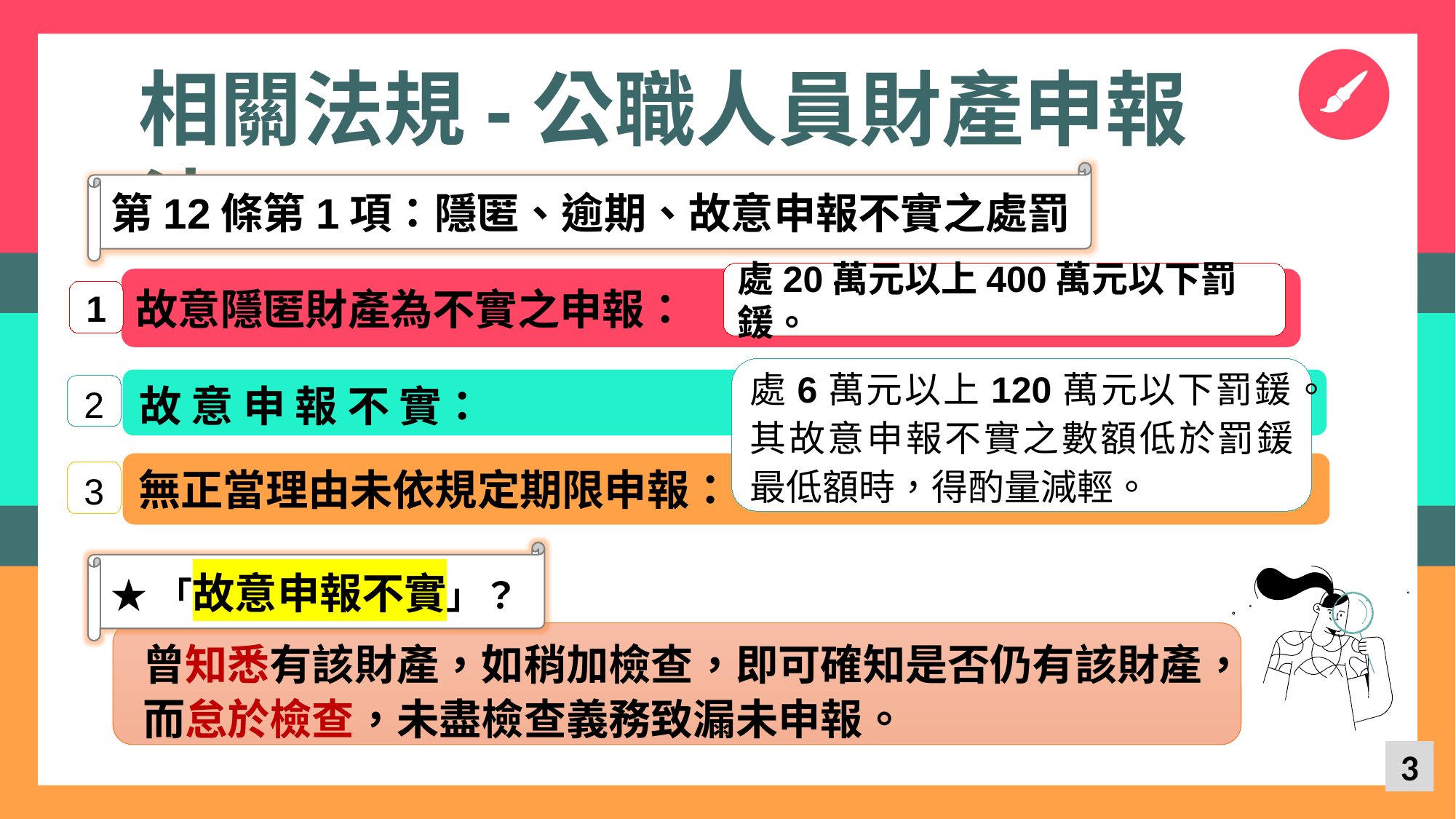

相關法規-公職人員財產申報法
第12條第1項：隱匿、逾期、故意申報不實之處罰
處20萬元以上400萬元以下罰鍰。
故意隱匿財產為不實之申報：
1

處6萬元以上120萬元以下罰鍰。其故意申報不實之數額低於罰鍰最低額時，得酌量減輕。

故 意 申 報 不 實：
2

無正當理由未依規定期限申報：
3
★「故意申報不實」？

曾知悉有該財產，如稍加檢查，即可確知是否仍有該財產，而怠於檢查，未盡檢查義務致漏未申報。
3